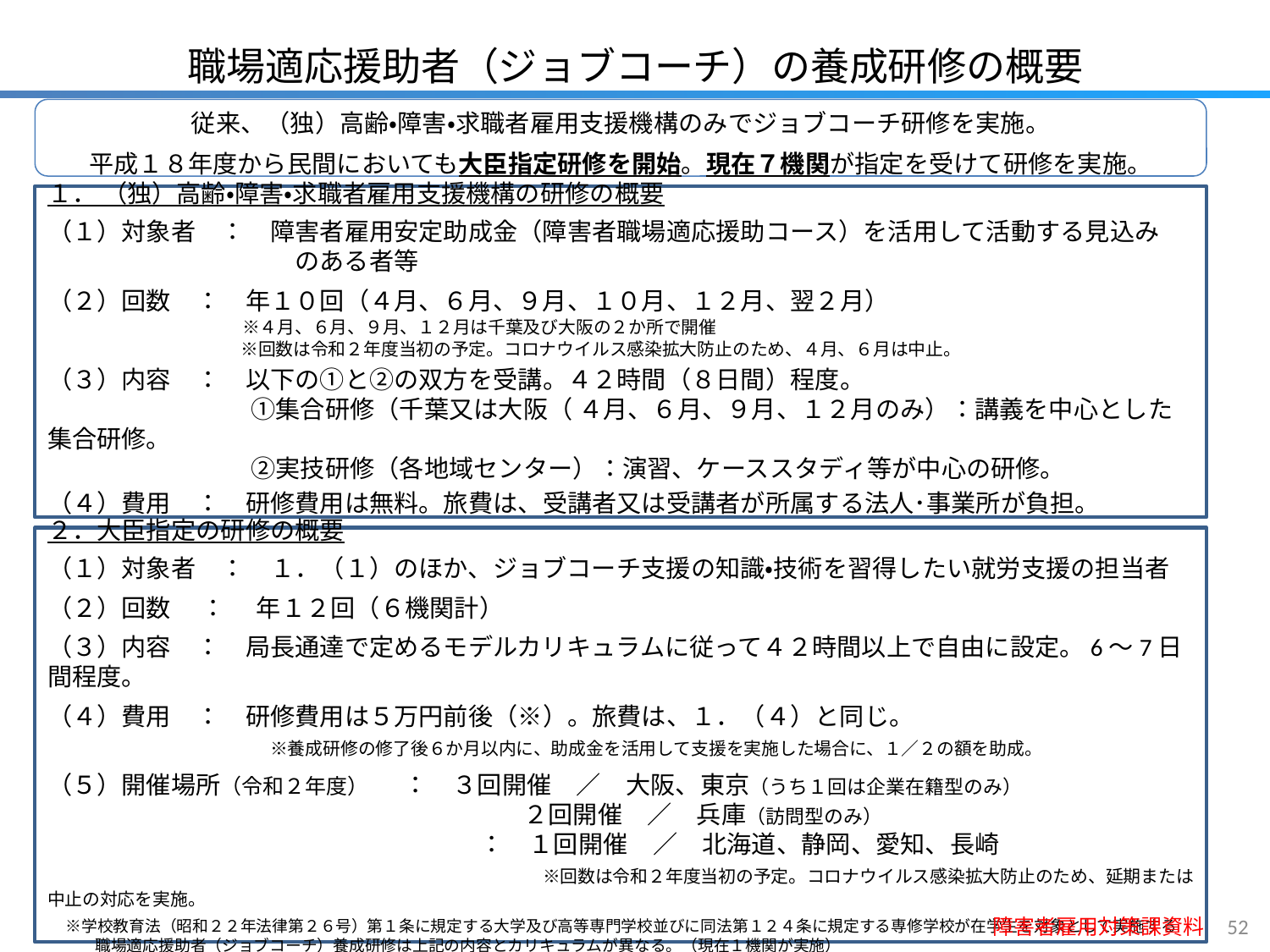

職場適応援助者（ジョブコーチ）の養成研修の概要

従来、（独）高齢・障害・求職者雇用支援機構のみでジョブコーチ研修を実施。
平成１８年度から民間においても大臣指定研修を開始。現在７機関が指定を受けて研修を実施。
１． （独）高齢・障害・求職者雇用支援機構の研修の概要

（１）対象者　：　障害者雇用安定助成金（障害者職場適応援助コース）を活用して活動する見込み
　　　　　　　　　　のある者等

（２）回数　：　年１０回（４月、６月、９月、１０月、１２月、翌２月）
　　　　　　　　　　※４月、６月、９月、１２月は千葉及び大阪の２か所で開催
　　　　　　　　　　　※回数は令和２年度当初の予定。コロナウイルス感染拡大防止のため、４月、６月は中止。

（３）内容　：　以下の①と②の双方を受講。４２時間（８日間）程度。
　　　　　　　　 ①集合研修（千葉又は大阪（ ４月、６月、９月、１２月のみ）：講義を中心とした集合研修。
　　　　　　　 　②実技研修（各地域センター）：演習、ケーススタディ等が中心の研修。

（４）費用　：　研修費用は無料。旅費は、受講者又は受講者が所属する法人･事業所が負担。

２．大臣指定の研修の概要

（１）対象者　：　１．（１）のほか、ジョブコーチ支援の知識・技術を習得したい就労支援の担当者

（２）回数　 ：　 年１２回（６機関計）

（３）内容　：　局長通達で定めるモデルカリキュラムに従って４２時間以上で自由に設定。6～7日間程度。

（４）費用　：　研修費用は５万円前後（※）。旅費は、１．（４）と同じ。
　　　　　　　　　※養成研修の修了後６か月以内に、助成金を活用して支援を実施した場合に、１／２の額を助成。

（５）開催場所（令和２年度）  　：　３回開催　／　大阪、東京（うち１回は企業在籍型のみ）
　　　　　　　　　　　　　　　　　　　 ２回開催　／　兵庫（訪問型のみ）
　　　　　　　　　　　　　　　　　  ：　１回開催　／　北海道、静岡、愛知、長崎
　　　　　　　　　　　　　　　　　　　　※回数は令和２年度当初の予定。コロナウイルス感染拡大防止のため、延期または中止の対応を実施。

　※学校教育法（昭和２２年法律第２６号）第１条に規定する大学及び高等専門学校並びに同法第１２４条に規定する専修学校が在学生を対象として実施する
　　　職場適応援助者（ジョブコーチ）養成研修は上記の内容とカリキュラムが異なる。（現在１機関が実施）
障害者雇用対策課資料
52